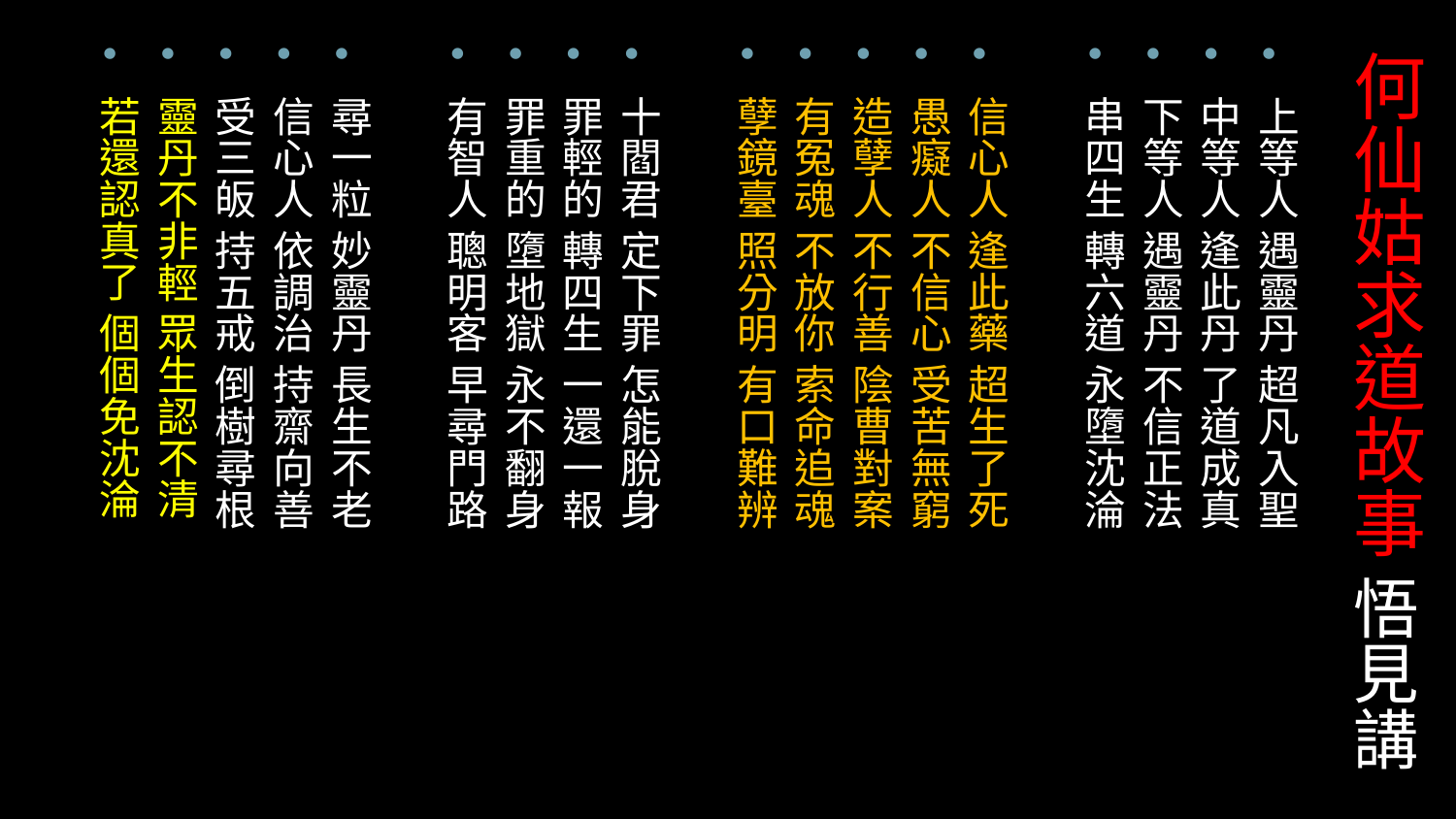

上等人 遇靈丹 超凡入聖
中等人 逢此丹 了道成真
下等人 遇靈丹 不信正法
串四生 轉六道 永墮沈淪

信心人 逢此藥 超生了死
愚癡人 不信心 受苦無窮
造孽人 不行善 陰曹對案
有冤魂 不放你 索命追魂
孽鏡臺 照分明 有口難辨

十閻君 定下罪 怎能脫身
罪輕的 轉四生 一還一報
罪重的 墮地獄 永不翻身
有智人 聰明客 早尋門路

尋一粒 妙靈丹 長生不老
信心人 依調治 持齋向善
受三皈 持五戒 倒樹尋根
靈丹不非輕 眾生認不清
若還認真了 個個免沈淪

# 何仙姑求道故事 悟見講